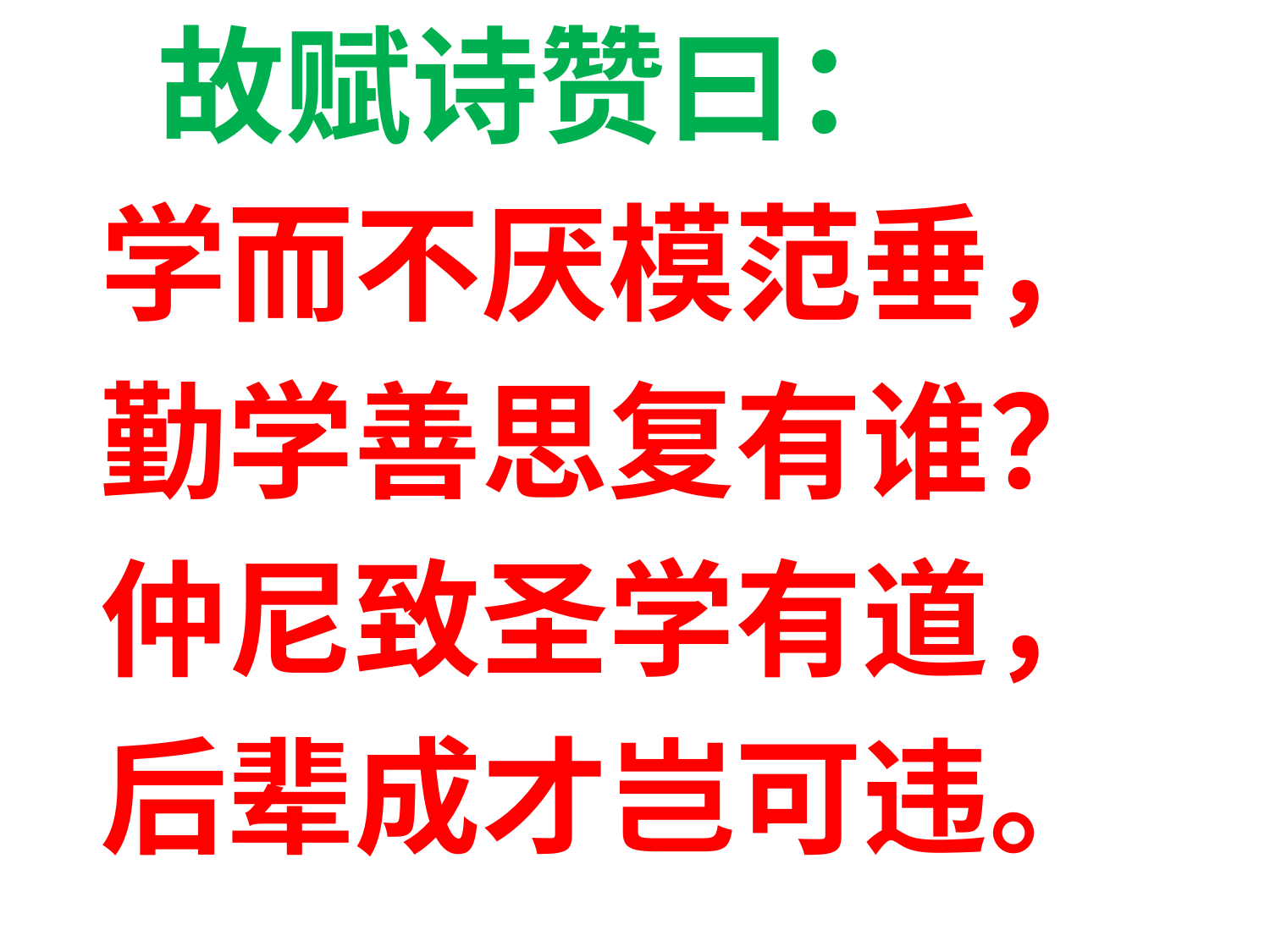

故赋诗赞曰：
  学而不厌模范垂，
  勤学善思复有谁？
  仲尼致圣学有道，
  后辈成才岂可违。